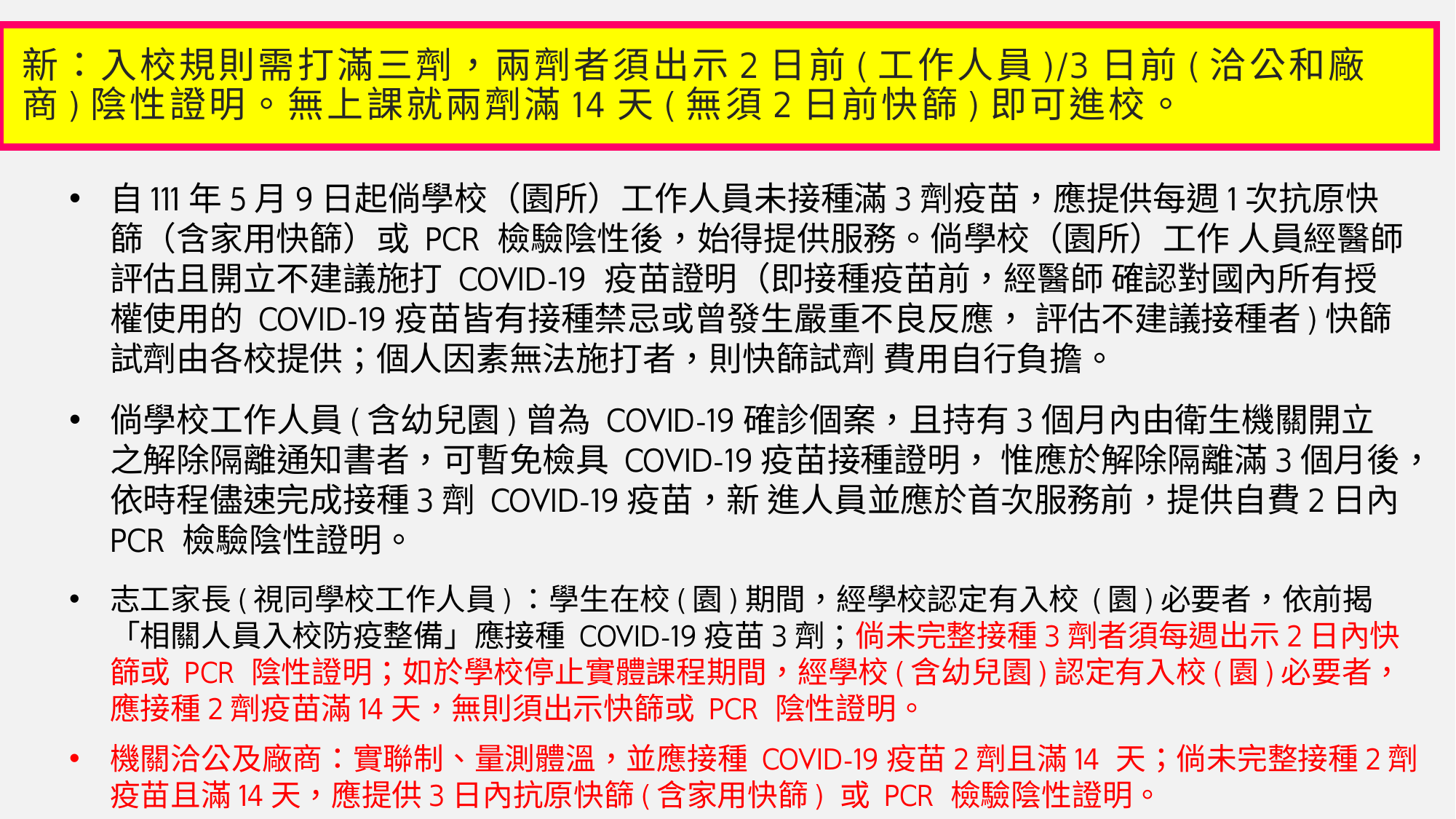

新：入校規則需打滿三劑，兩劑者須出示2日前(工作人員)/3日前(洽公和廠商)陰性證明。無上課就兩劑滿14天(無須2日前快篩)即可進校。
自111年5月9日起倘學校（園所）工作人員未接種滿3劑疫苗，應提供每週1次抗原快篩（含家用快篩）或 PCR 檢驗陰性後，始得提供服務。倘學校（園所）工作 人員經醫師評估且開立不建議施打 COVID-19 疫苗證明（即接種疫苗前，經醫師 確認對國內所有授權使用的 COVID-19疫苗皆有接種禁忌或曾發生嚴重不良反應， 評估不建議接種者)快篩試劑由各校提供；個人因素無法施打者，則快篩試劑 費用自行負擔。
倘學校工作人員(含幼兒園)曾為 COVID-19確診個案，且持有3個月內由衛生機關開立之解除隔離通知書者，可暫免檢具 COVID-19疫苗接種證明， 惟應於解除隔離滿3個月後，依時程儘速完成接種3劑 COVID-19疫苗，新 進人員並應於首次服務前，提供自費2日內 PCR 檢驗陰性證明。
志工家長(視同學校工作人員)：學生在校(園)期間，經學校認定有入校 (園)必要者，依前揭「相關人員入校防疫整備」應接種 COVID-19疫苗3劑；倘未完整接種3劑者須每週出示2日內快篩或 PCR 陰性證明；如於學校停止實體課程期間，經學校(含幼兒園)認定有入校(園)必要者，應接種2劑疫苗滿14天，無則須出示快篩或 PCR 陰性證明。
機關洽公及廠商：實聯制、量測體溫，並應接種 COVID-19疫苗2劑且滿14 天；倘未完整接種2劑疫苗且滿14天，應提供3日內抗原快篩(含家用快篩) 或 PCR 檢驗陰性證明。